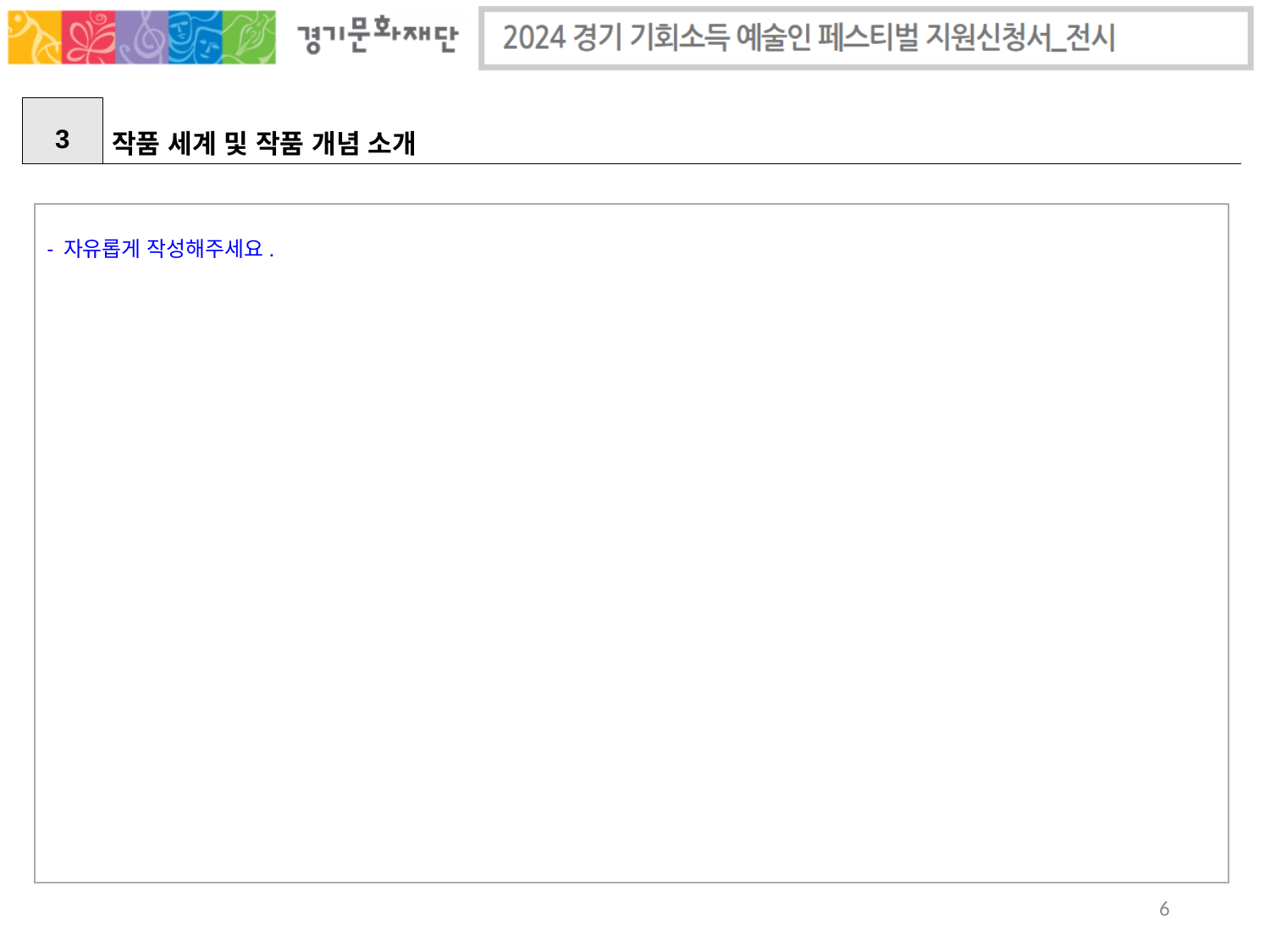

| 3 | 작품 세계 및 작품 개념 소개 |
| --- | --- |

- 자유롭게 작성해주세요.
6